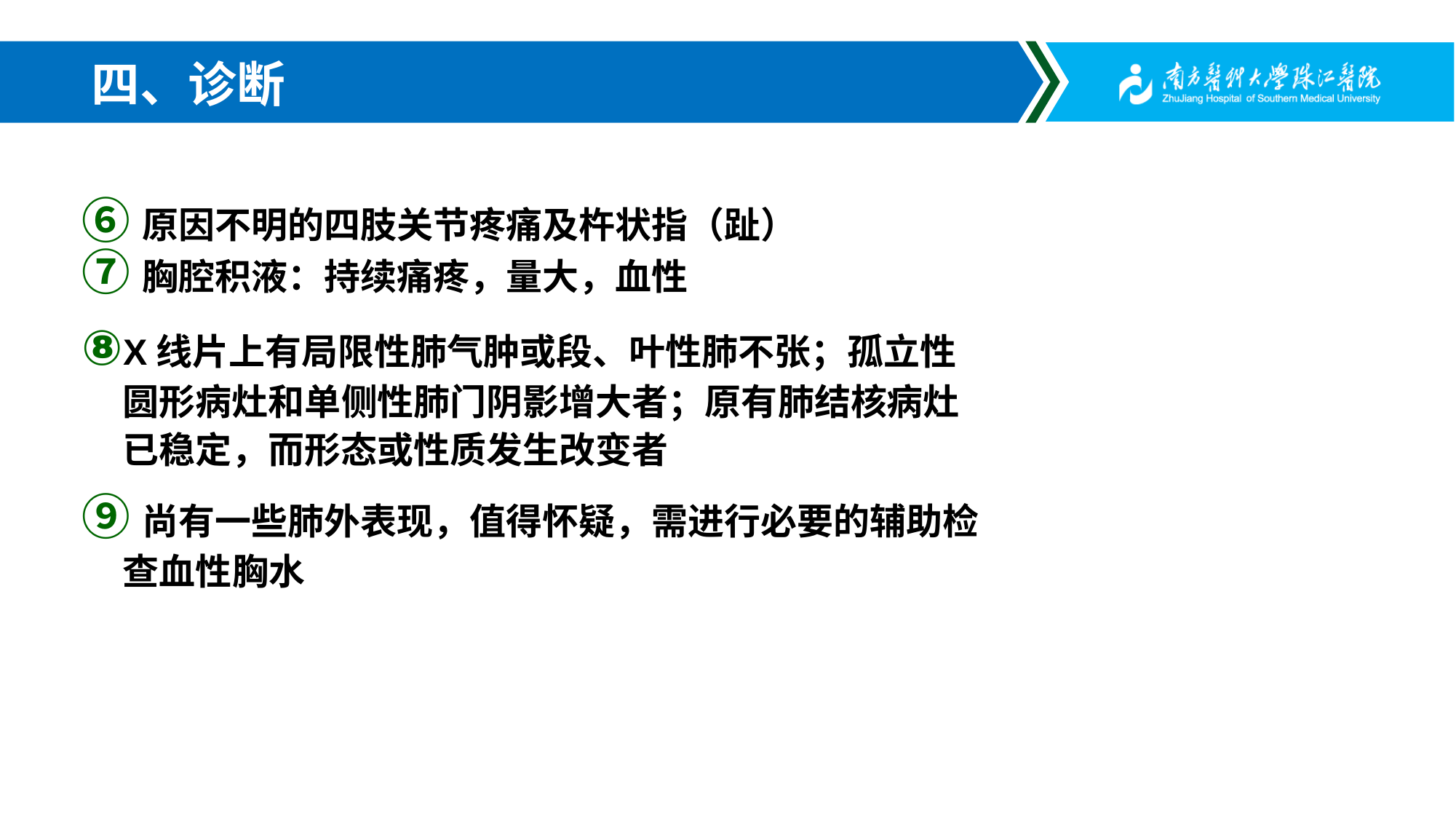

# 四、诊断
⑥原因不明的四肢关节疼痛及杵状指（趾）
⑦胸腔积液：持续痛疼，量大，血性
⑧X线片上有局限性肺气肿或段、叶性肺不张；孤立性圆形病灶和单侧性肺门阴影增大者；原有肺结核病灶已稳定，而形态或性质发生改变者
⑨尚有一些肺外表现，值得怀疑，需进行必要的辅助检查血性胸水